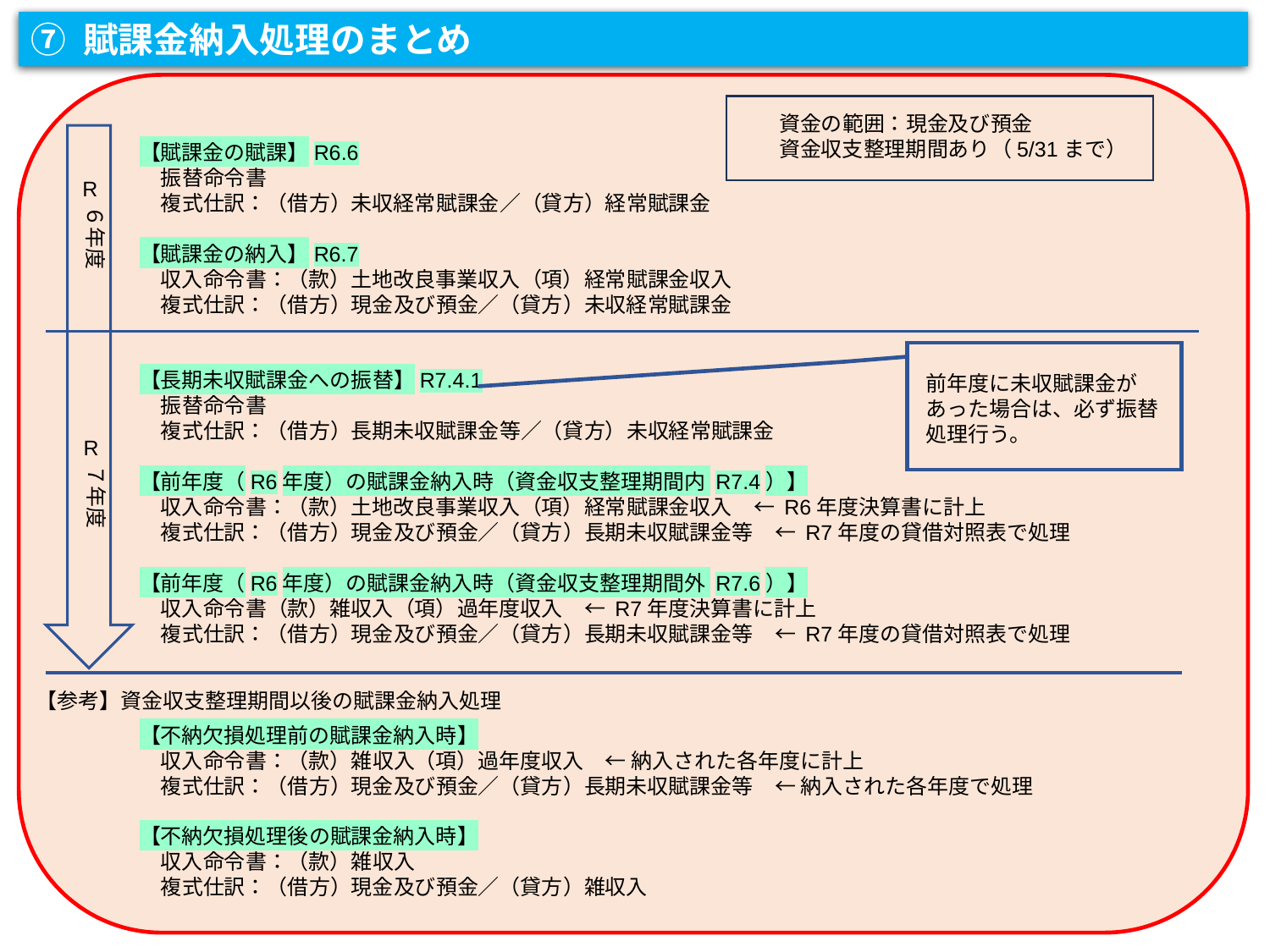

⑦ 賦課金納入処理のまとめ

資金の範囲：現金及び預金
資金収支整理期間あり（5/31まで）

【賦課金の賦課】R6.6
　振替命令書
　複式仕訳：（借方）未収経常賦課金／（貸方）経常賦課金

【賦課金の納入】R6.7
　収入命令書：（款）土地改良事業収入（項）経常賦課金収入
　複式仕訳：（借方）現金及び預金／（貸方）未収経常賦課金

【長期未収賦課金への振替】R7.4.1
　振替命令書
　複式仕訳：（借方）長期未収賦課金等／（貸方）未収経常賦課金

【前年度（R6年度）の賦課金納入時（資金収支整理期間内 R7.4）】
　収入命令書：（款）土地改良事業収入（項）経常賦課金収入　← R6年度決算書に計上
　複式仕訳：（借方）現金及び預金／（貸方）長期未収賦課金等　← R7年度の貸借対照表で処理

【前年度（R6年度）の賦課金納入時（資金収支整理期間外 R7.6）】
　収入命令書（款）雑収入（項）過年度収入　← R7年度決算書に計上
　複式仕訳：（借方）現金及び預金／（貸方）長期未収賦課金等　← R7年度の貸借対照表で処理

【不納欠損処理前の賦課金納入時】
　収入命令書：（款）雑収入（項）過年度収入　← 納入された各年度に計上
　複式仕訳：（借方）現金及び預金／（貸方）長期未収賦課金等　← 納入された各年度で処理

【不納欠損処理後の賦課金納入時】
　収入命令書：（款）雑収入
　複式仕訳：（借方）現金及び預金／（貸方）雑収入
R
６年度

前年度に未収賦課金があった場合は、必ず振替処理行う。

R
７年度
【参考】資金収支整理期間以後の賦課金納入処理